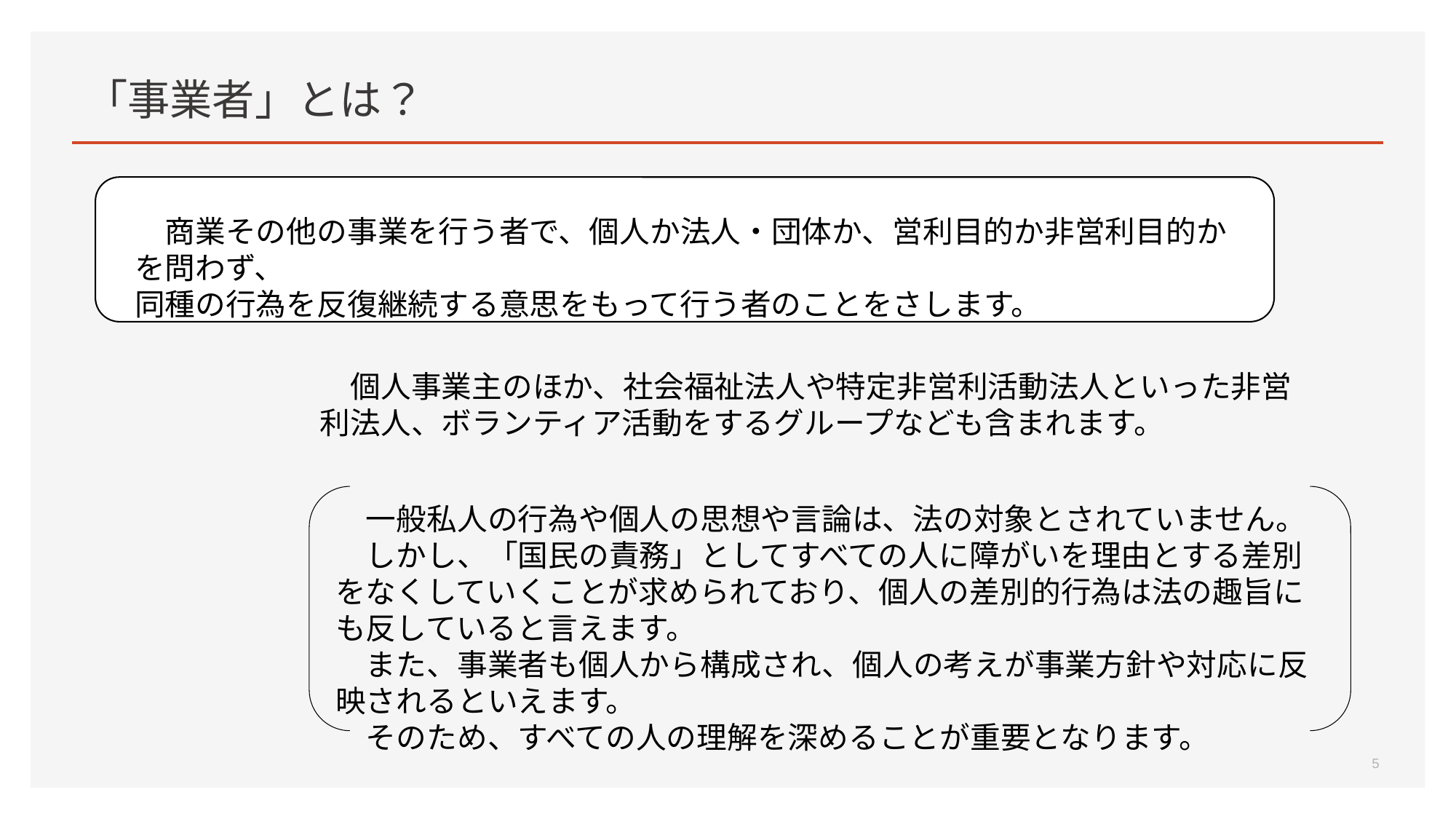

# 「事業者」とは？

　商業その他の事業を行う者で、個人か法人・団体か、営利目的か非営利目的かを問わず、
同種の行為を反復継続する意思をもって行う者のことをさします。
　個人事業主のほか、社会福祉法人や特定非営利活動法人といった非営利法人、ボランティア活動をするグループなども含まれます。

　一般私人の行為や個人の思想や言論は、法の対象とされていません。
　しかし、「国民の責務」としてすべての人に障がいを理由とする差別をなくしていくことが求められており、個人の差別的行為は法の趣旨にも反していると言えます。
　また、事業者も個人から構成され、個人の考えが事業方針や対応に反映されるといえます。
　そのため、すべての人の理解を深めることが重要となります。
5